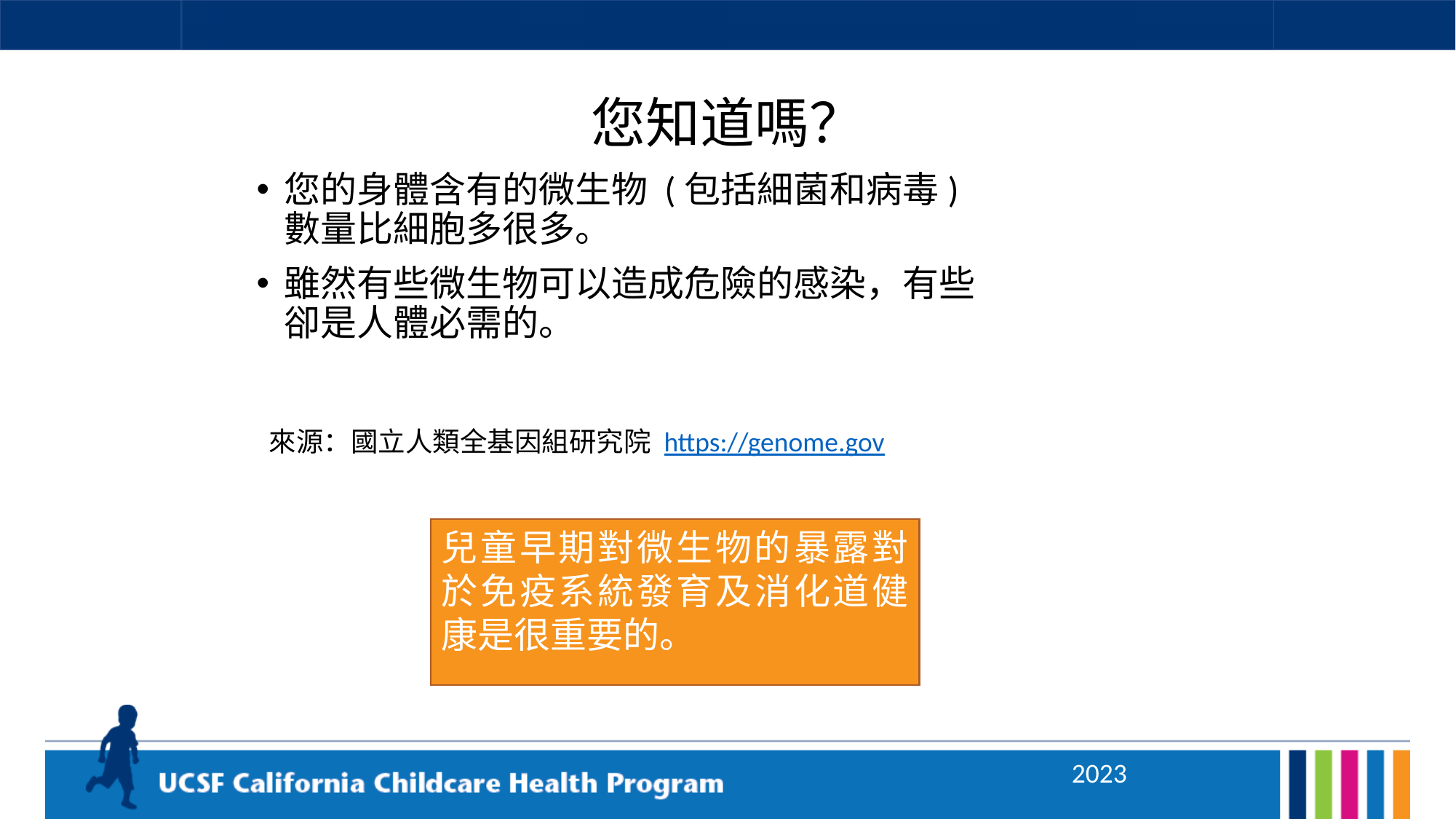

# 您知道嗎？
您的身體含有的微生物 (包括細菌和病毒) 數量比細胞多很多。
雖然有些微生物可以造成危險的感染，有些卻是人體必需的。
 來源：國立人類全基因組研究院 https://genome.gov
兒童早期對微生物的暴露對於免疫系統發育及消化道健康是很重要的。

2023